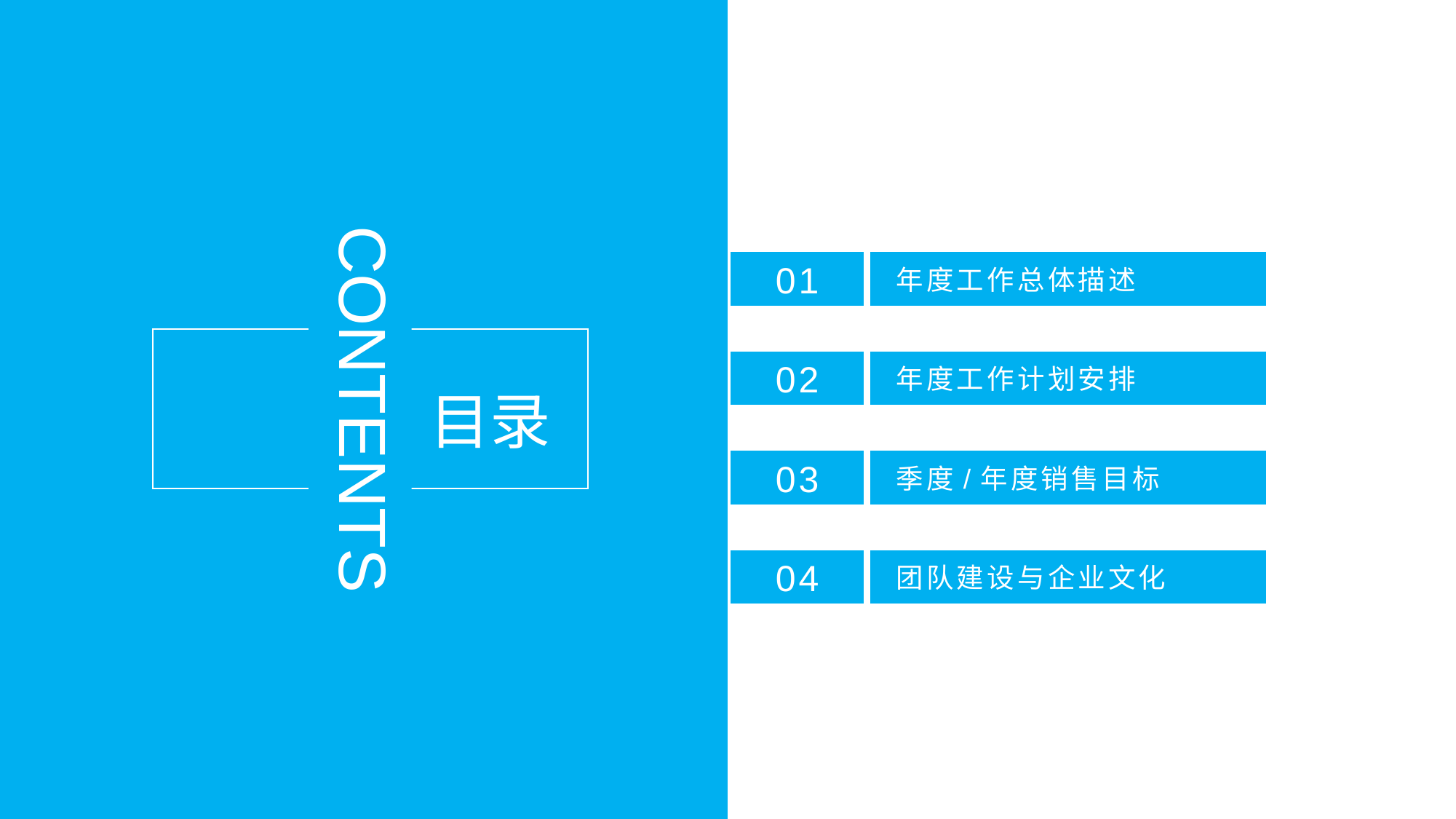

CONTENTS
01
年度工作总体描述

02
年度工作计划安排
目录
03
季度/年度销售目标
04
团队建设与企业文化
.